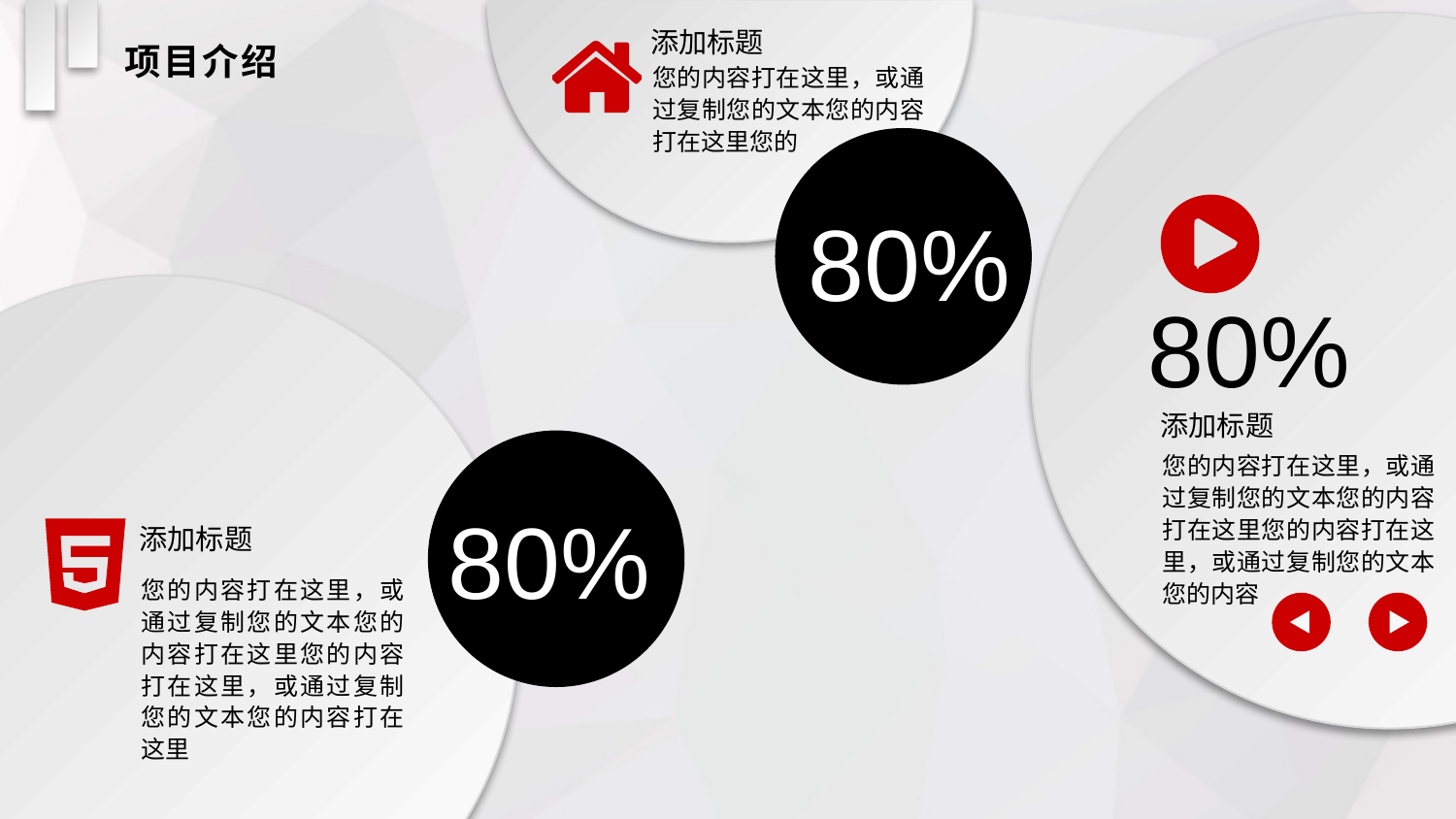

添加标题

您的内容打在这里，或通过复制您的文本您的内容打在这里您的
项目介绍

80%

80%
添加标题
您的内容打在这里，或通过复制您的文本您的内容打在这里您的内容打在这里，或通过复制您的文本您的内容

80%
添加标题

您的内容打在这里，或通过复制您的文本您的内容打在这里您的内容打在这里，或通过复制您的文本您的内容打在这里